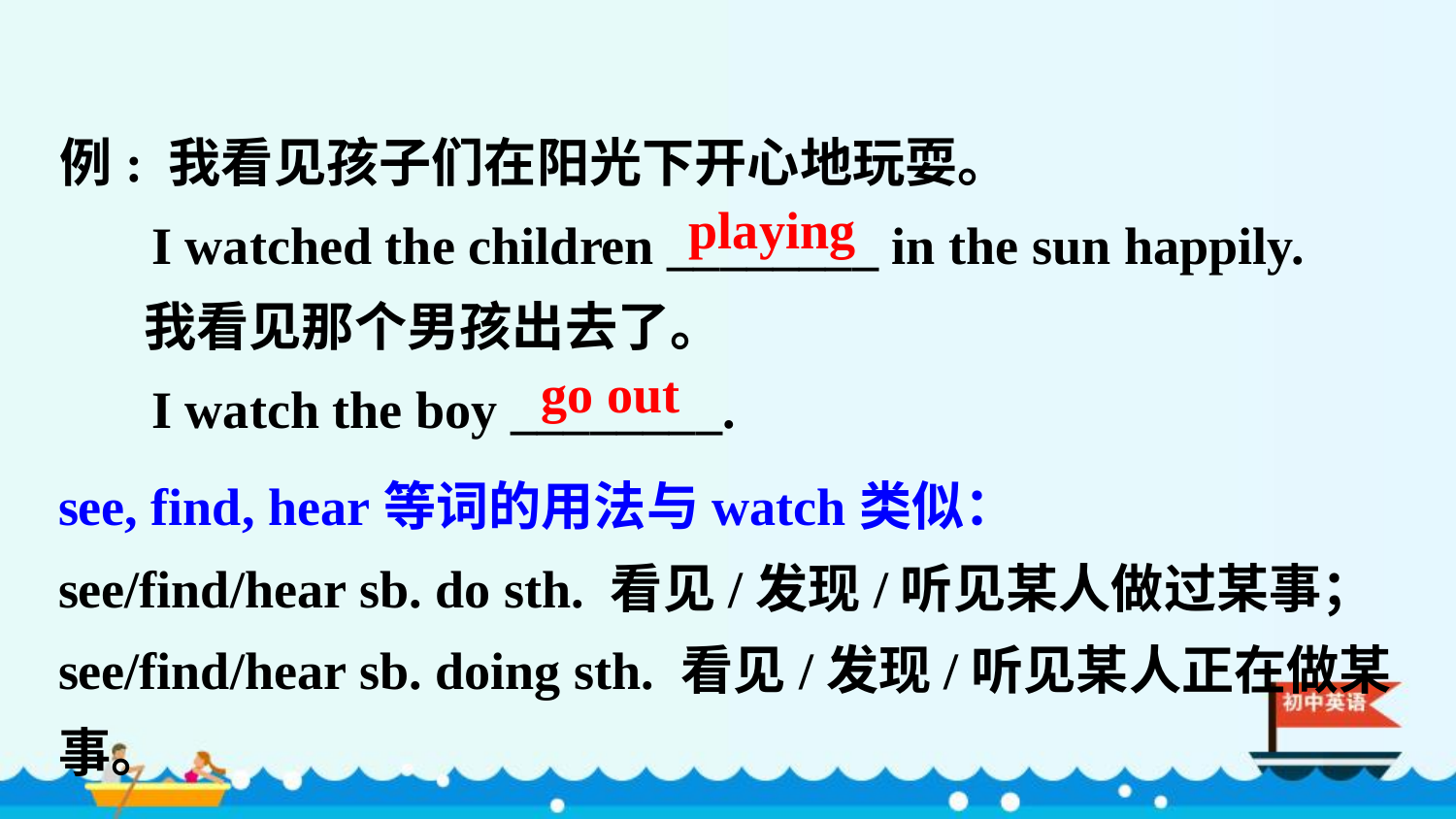

例: 我看见孩子们在阳光下开心地玩耍。
       I watched the children ________ in the sun happily.
      我看见那个男孩出去了。
       I watch the boy ________.
playing
go out
see, find, hear等词的用法与watch类似：
see/find/hear sb. do sth. 看见/发现/听见某人做过某事；
see/find/hear sb. doing sth. 看见/发现/听见某人正在做某事。